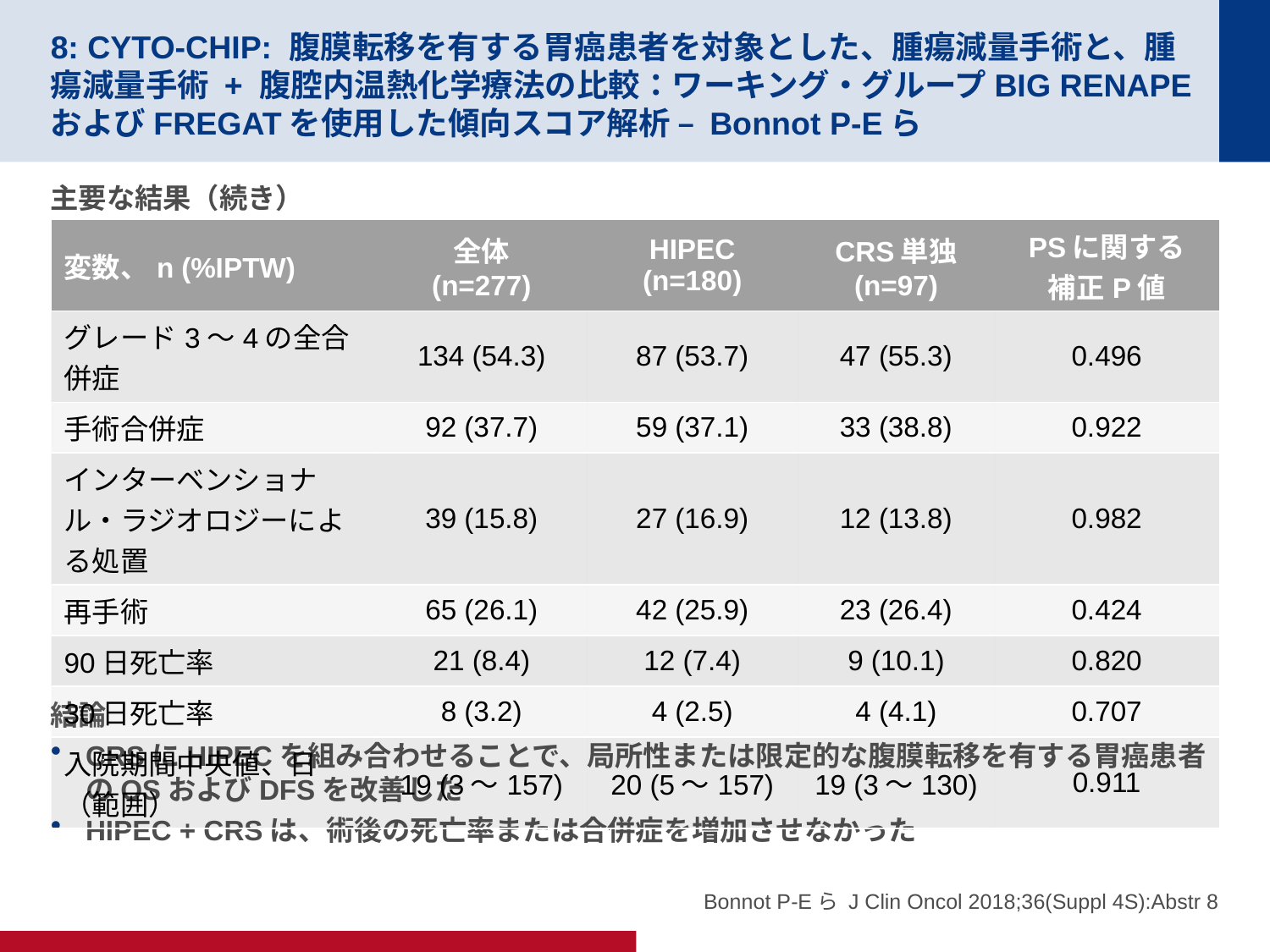

# 8: CYTO-CHIP: 腹膜転移を有する胃癌患者を対象とした、腫瘍減量手術と、腫瘍減量手術 + 腹腔内温熱化学療法の比較：ワーキング・グループBIG RENAPEおよびFREGATを使用した傾向スコア解析 – Bonnot P-Eら
主要な結果（続き）
結論
CRSにHIPECを組み合わせることで、局所性または限定的な腹膜転移を有する胃癌患者のOSおよびDFSを改善した
HIPEC + CRSは、術後の死亡率または合併症を増加させなかった
| 変数、n (%IPTW) | 全体 (n=277) | HIPEC (n=180) | CRS単独 (n=97) | PSに関する 補正P値 |
| --- | --- | --- | --- | --- |
| グレード3～4の全合併症 | 134 (54.3) | 87 (53.7) | 47 (55.3) | 0.496 |
| 手術合併症 | 92 (37.7) | 59 (37.1) | 33 (38.8) | 0.922 |
| インターベンショナル・ラジオロジーによる処置 | 39 (15.8) | 27 (16.9) | 12 (13.8) | 0.982 |
| 再手術 | 65 (26.1) | 42 (25.9) | 23 (26.4) | 0.424 |
| 90日死亡率 | 21 (8.4) | 12 (7.4) | 9 (10.1) | 0.820 |
| 30日死亡率 | 8 (3.2) | 4 (2.5) | 4 (4.1) | 0.707 |
| 入院期間中央値、日（範囲） | 19 (3～157) | 20 (5～157) | 19 (3～130) | 0.911 |
Bonnot P-Eら J Clin Oncol 2018;36(Suppl 4S):Abstr 8